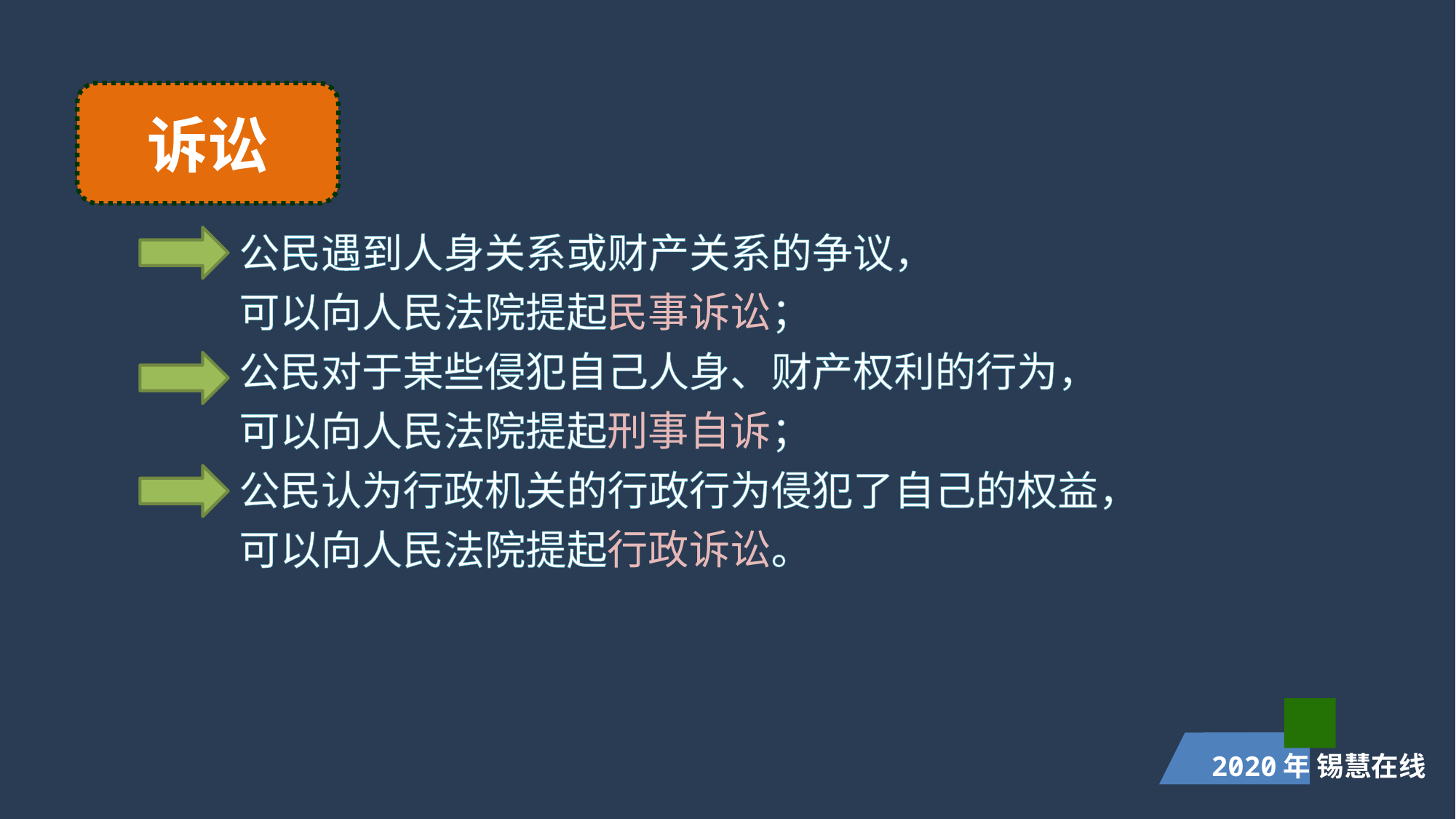

诉讼

公民遇到人身关系或财产关系的争议，
可以向人民法院提起民事诉讼；
公民对于某些侵犯自己人身、财产权利的行为，
可以向人民法院提起刑事自诉；
公民认为行政机关的行政行为侵犯了自己的权益，
可以向人民法院提起行政诉讼。